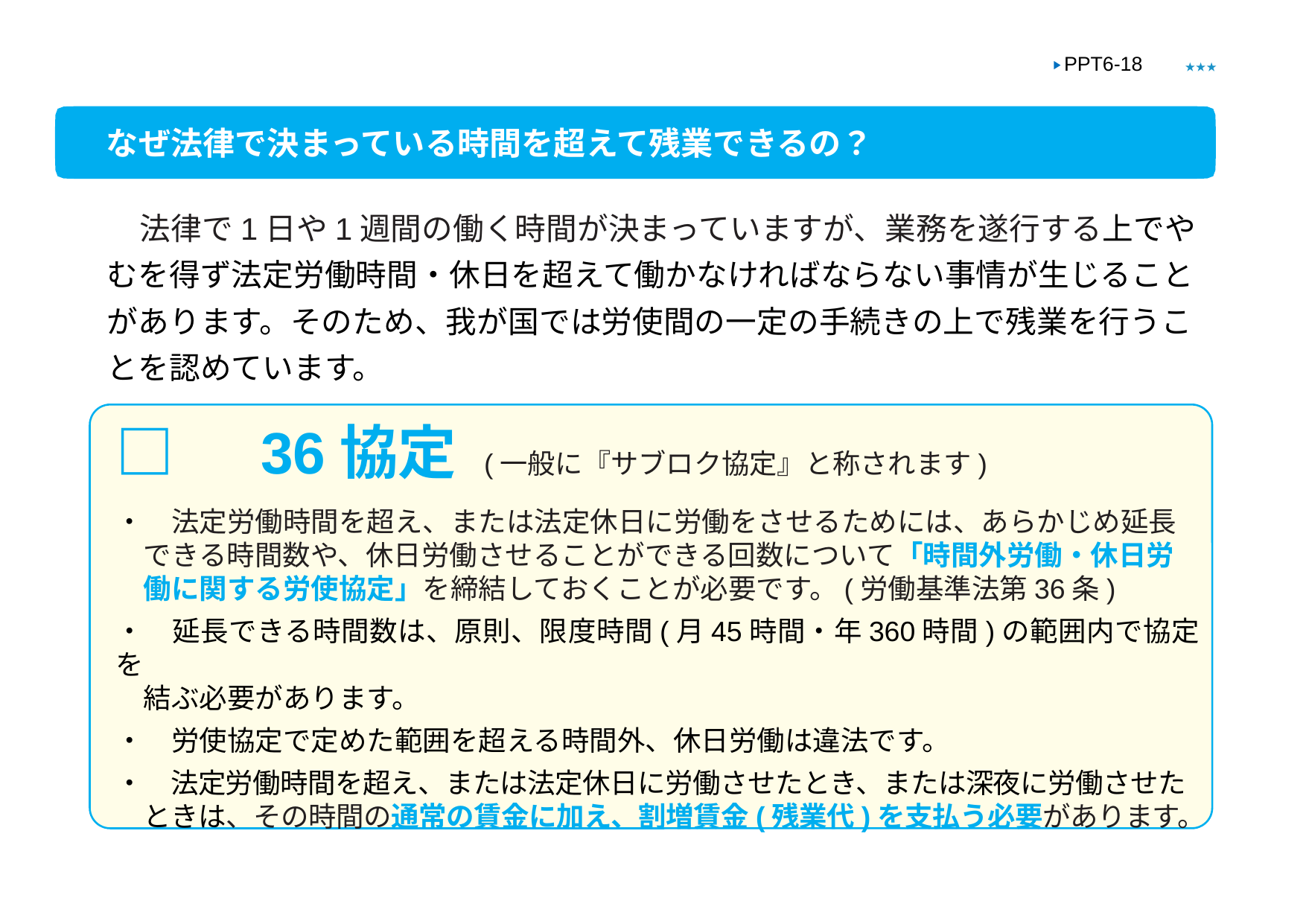

★★★
▶ PPT6-18

なぜ法律で決まっている時間を超えて残業できるの？
　法律で1日や1週間の働く時間が決まっていますが、業務を遂行する上でやむを得ず法定労働時間・休日を超えて働かなければならない事情が生じることがあります。そのため、我が国では労使間の一定の手続きの上で残業を行うことを認めています。

□　36協定 (一般に『サブロク協定』と称されます)
・　法定労働時間を超え、または法定休日に労働をさせるためには、あらかじめ延長
　できる時間数や、休日労働させることができる回数について「時間外労働・休日労
　働に関する労使協定」を締結しておくことが必要です。(労働基準法第36条)
・　延長できる時間数は、原則、限度時間(月45時間・年360時間)の範囲内で協定を
　結ぶ必要があります。
・　労使協定で定めた範囲を超える時間外、休日労働は違法です。
・　法定労働時間を超え、または法定休日に労働させたとき、または深夜に労働させた
　ときは、その時間の通常の賃金に加え、割増賃金(残業代)を支払う必要があります。